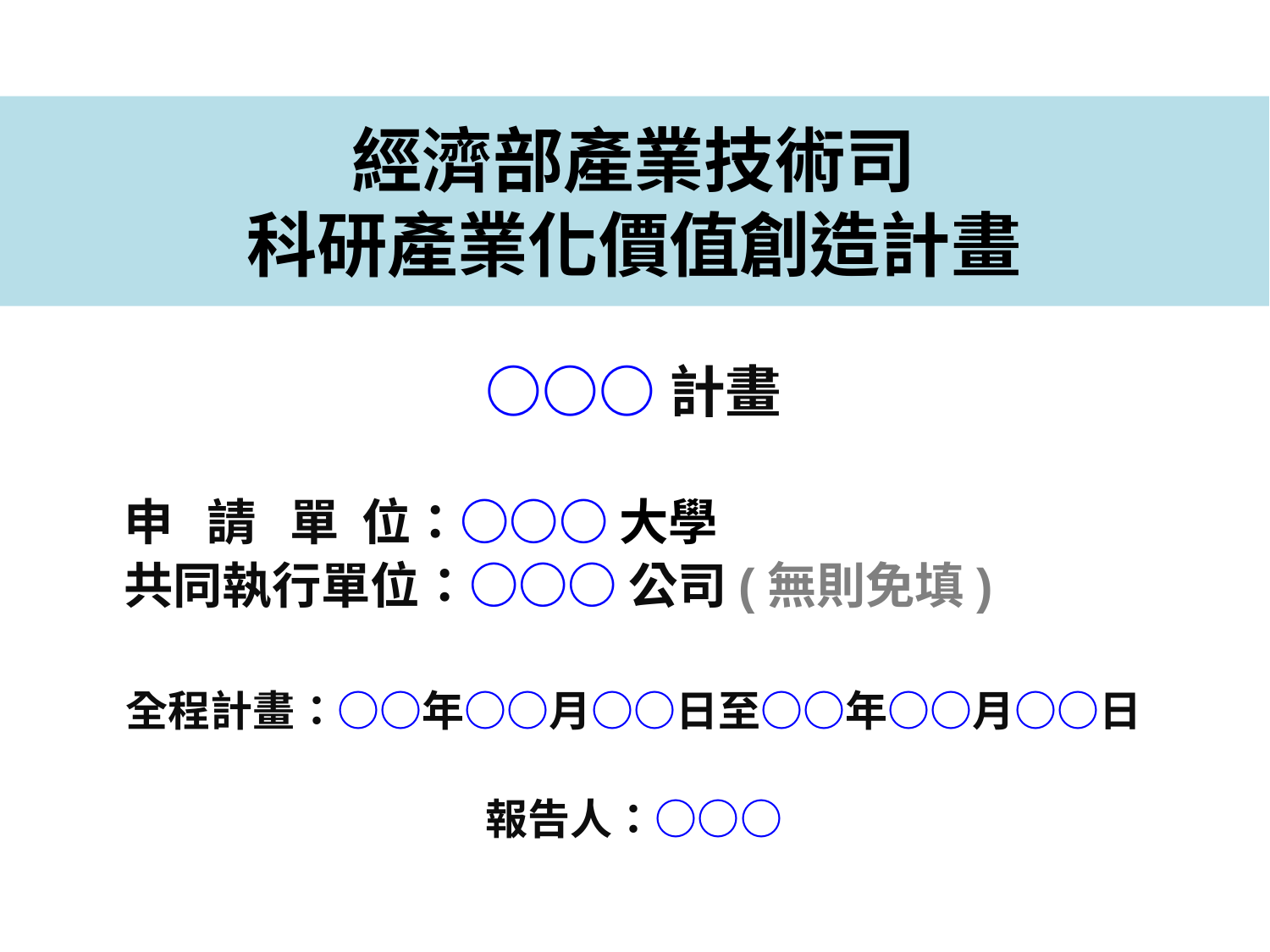

經濟部產業技術司
科研產業化價值創造計畫
○○○計畫

申   請   單  位：○○○ 大學
共同執行單位：○○○ 公司(無則免填)

全程計畫：○○年○○月○○日至○○年○○月○○日

報告人：○○○